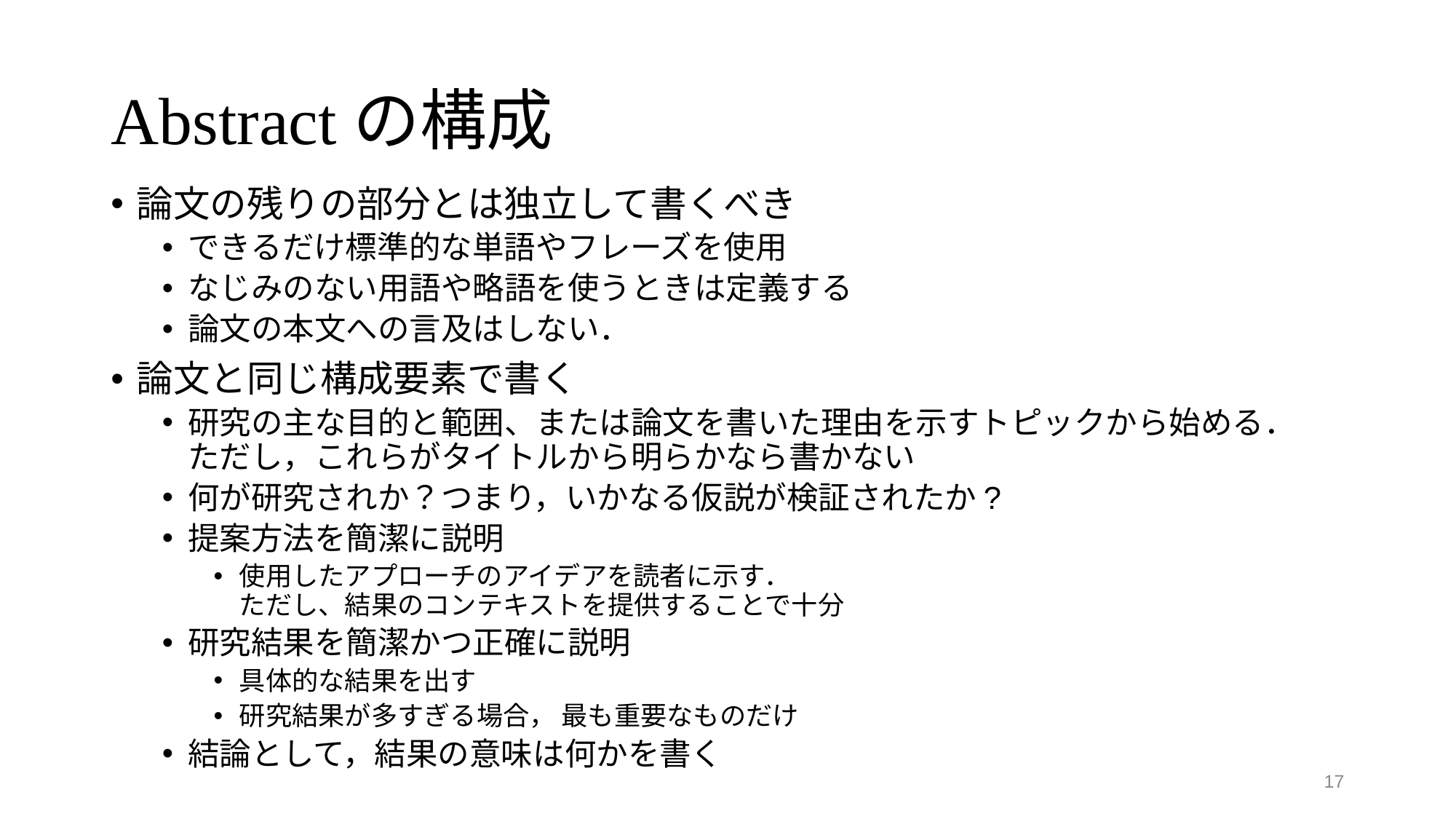

# Abstractの構成
論文の残りの部分とは独立して書くべき
できるだけ標準的な単語やフレーズを使用
なじみのない用語や略語を使うときは定義する
論文の本文への言及はしない．
論文と同じ構成要素で書く
研究の主な目的と範囲、または論文を書いた理由を示すトピックから始める．
ただし，これらがタイトルから明らかなら書かない
何が研究されか？つまり，いかなる仮説が検証されたか?
提案方法を簡潔に説明
使用したアプローチのアイデアを読者に示す．
ただし、結果のコンテキストを提供することで十分
研究結果を簡潔かつ正確に説明
具体的な結果を出す
研究結果が多すぎる場合， 最も重要なものだけ
結論として，結果の意味は何かを書く
17